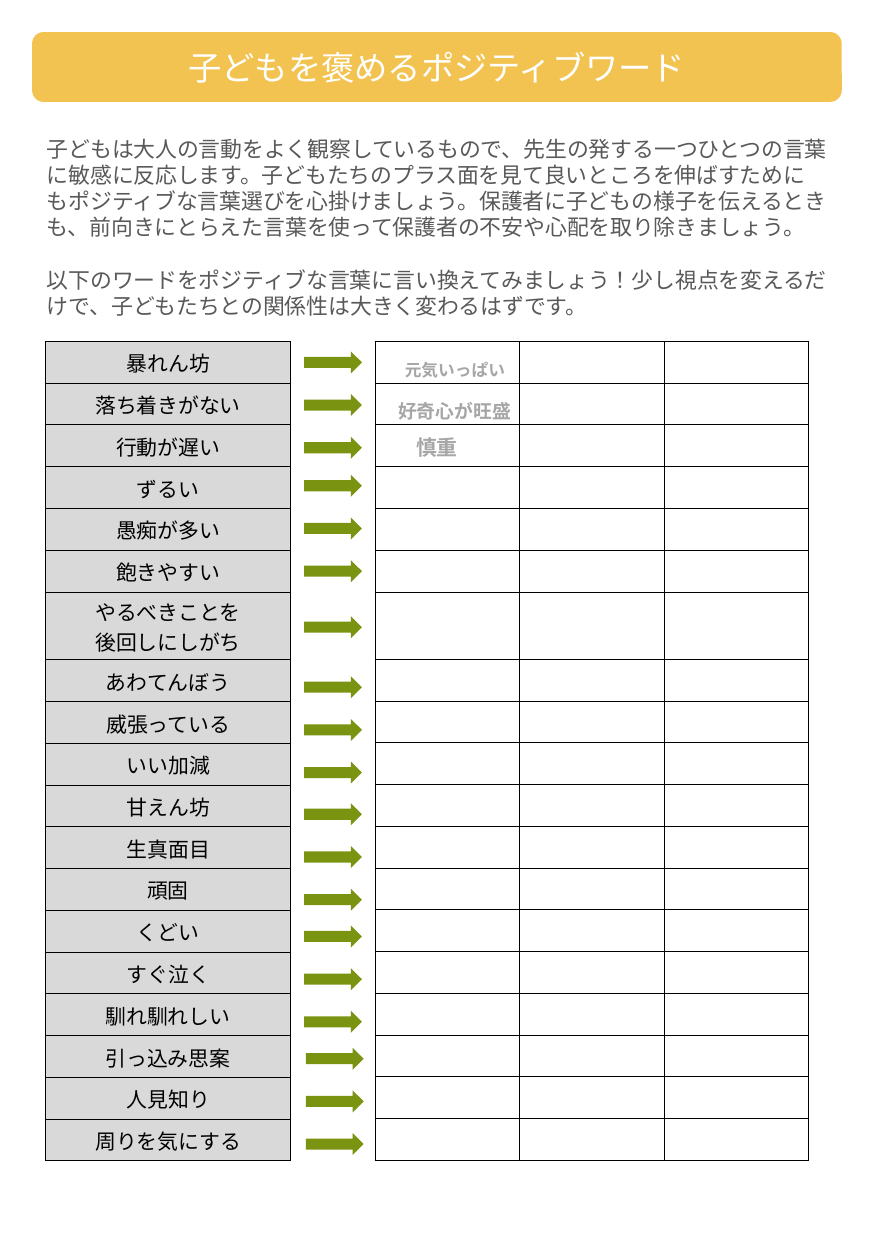

子どもを褒めるポジティブワード
子どもは大人の言動をよく観察しているもので、先生の発する一つひとつの言葉に敏感に反応します。子どもたちのプラス面を見て良いところを伸ばすためにもポジティブな言葉選びを心掛けましょう。保護者に子どもの様子を伝えるときも、前向きにとらえた言葉を使って保護者の不安や心配を取り除きましょう。

以下のワードをポジティブな言葉に言い換えてみましょう！少し視点を変えるだけで、子どもたちとの関係性は大きく変わるはずです。
| 元気いっぱい |  |  |
| --- | --- | --- |
| 好奇心が旺盛 |  |  |
| 慎重 |  |  |
|  |  |  |
|  |  |  |
|  |  |  |
|  |  |  |
|  |  |  |
|  |  |  |
|  |  |  |
|  |  |  |
|  |  |  |
|  |  |  |
|  |  |  |
|  |  |  |
|  |  |  |
|  |  |  |
|  |  |  |
|  |  |  |
| 暴れん坊 |
| --- |
| 落ち着きがない |
| 行動が遅い |
| ずるい |
| 愚痴が多い |
| 飽きやすい |
| やるべきことを 後回しにしがち |
| あわてんぼう |
| 威張っている |
| いい加減 |
| 甘えん坊 |
| 生真面目 |
| 頑固 |
| くどい |
| すぐ泣く |
| 馴れ馴れしい |
| 引っ込み思案 |
| 人見知り |
| 周りを気にする |